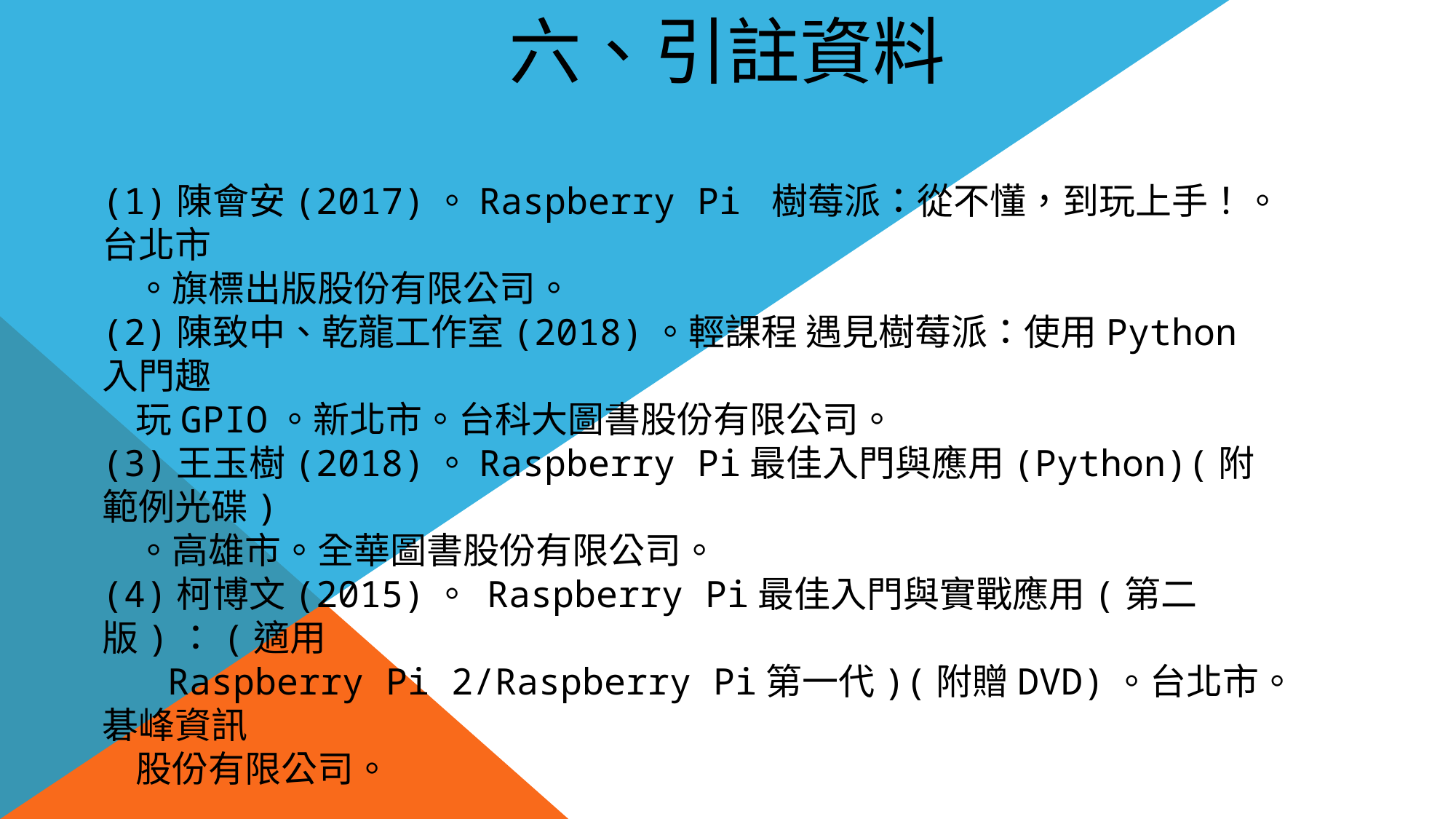

六、引註資料
(1)陳會安(2017)。Raspberry Pi 樹莓派：從不懂，到玩上手！。台北市
   。旗標出版股份有限公司。
(2)陳致中、乾龍工作室(2018)。輕課程 遇見樹莓派：使用Python入門趣
   玩GPIO。新北市。台科大圖書股份有限公司。
(3)王玉樹(2018)。Raspberry Pi最佳入門與應用(Python)(附範例光碟)
   。高雄市。全華圖書股份有限公司。
(4)柯博文(2015)。 Raspberry Pi最佳入門與實戰應用(第二版)：(適用
   Raspberry Pi 2/Raspberry Pi第一代)(附贈DVD)。台北市。碁峰資訊
   股份有限公司。